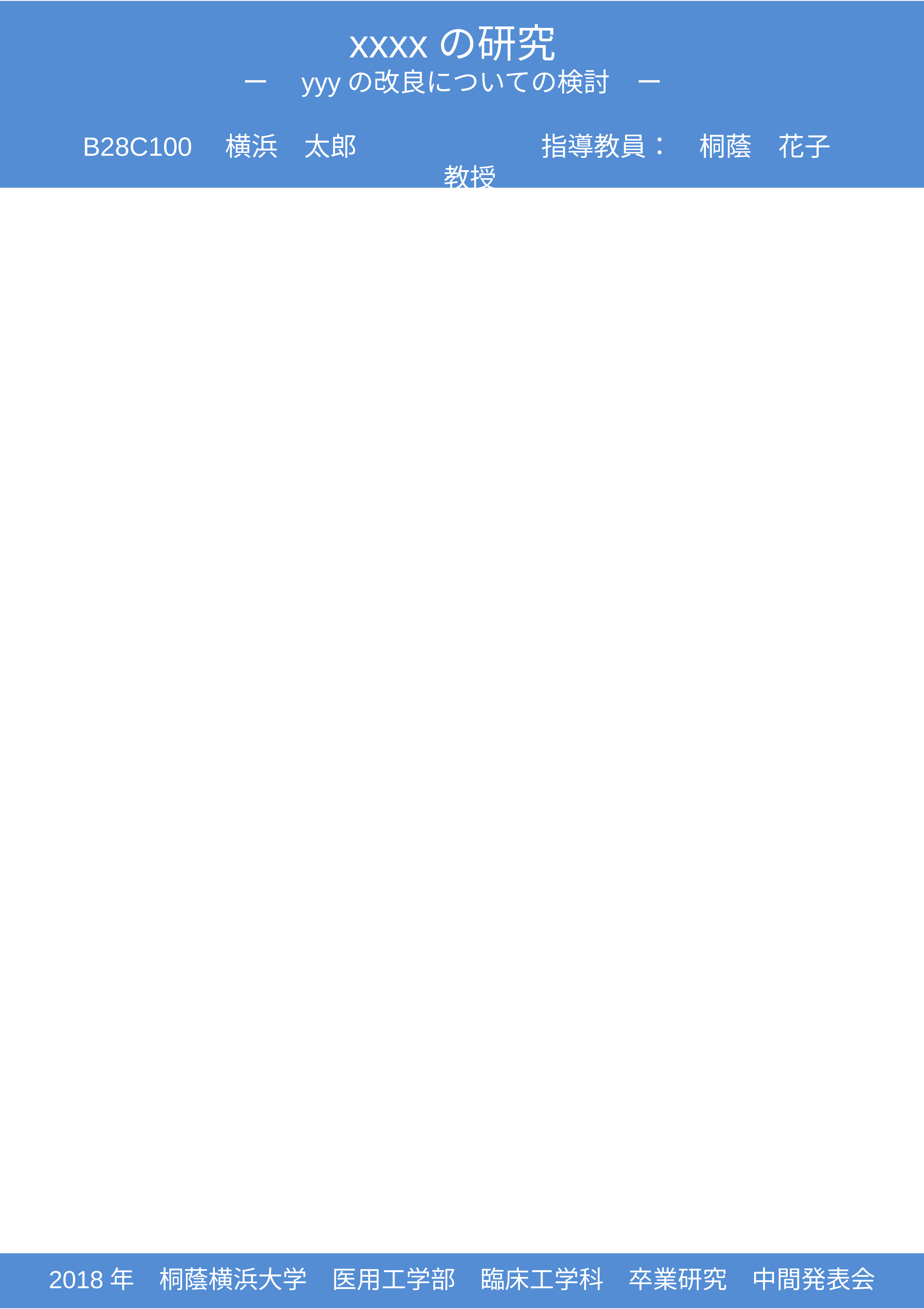

xxxxの研究
ー　yyyの改良についての検討　ー
B28C100　横浜　太郎　　　　　　　指導教員：　桐蔭　花子　教授

2018年　桐蔭横浜大学　医用工学部　臨床工学科　卒業研究　中間発表会